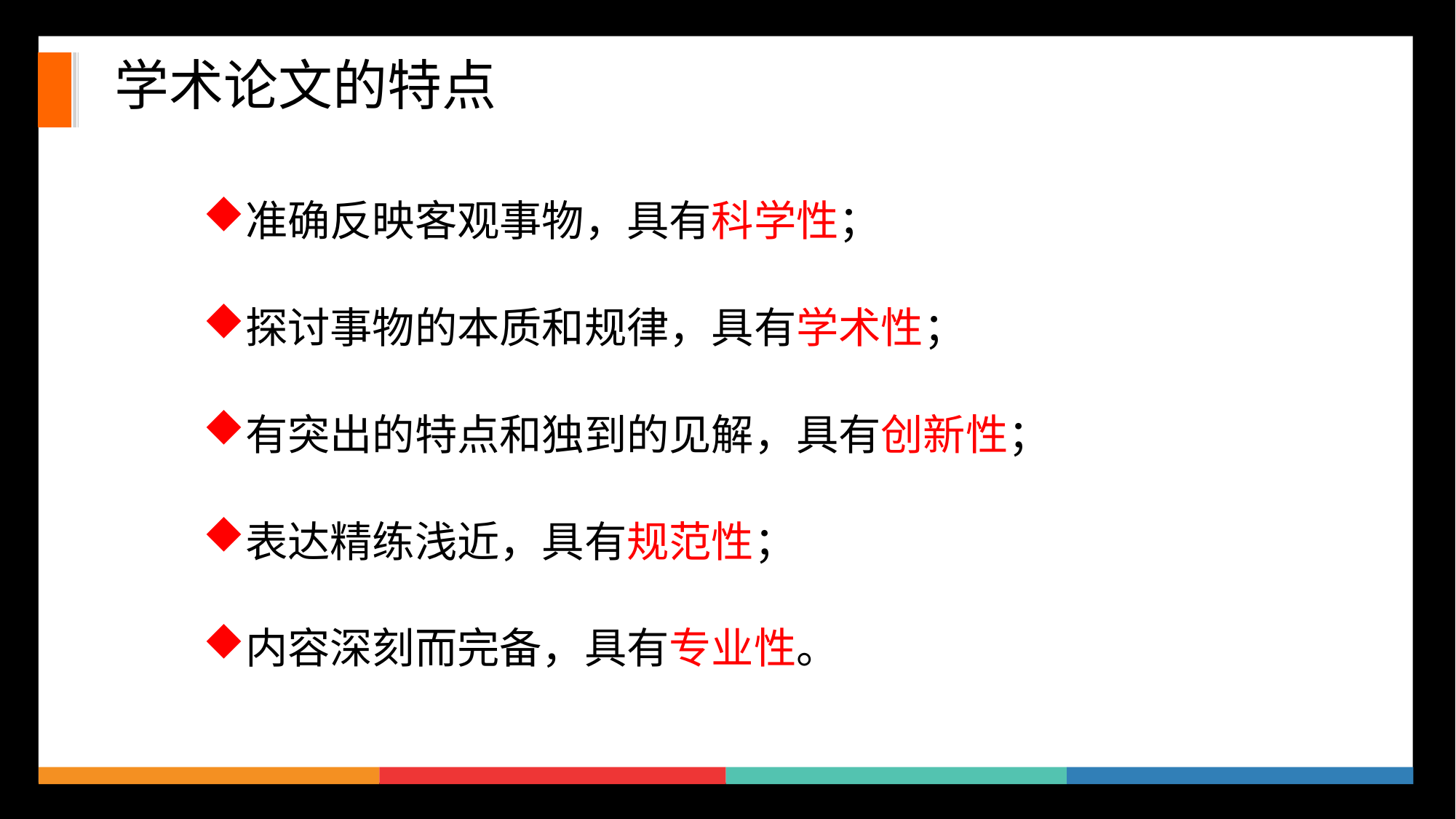

学术论文的特点
准确反映客观事物，具有科学性；
探讨事物的本质和规律，具有学术性；
有突出的特点和独到的见解，具有创新性；
表达精练浅近，具有规范性；
内容深刻而完备，具有专业性。